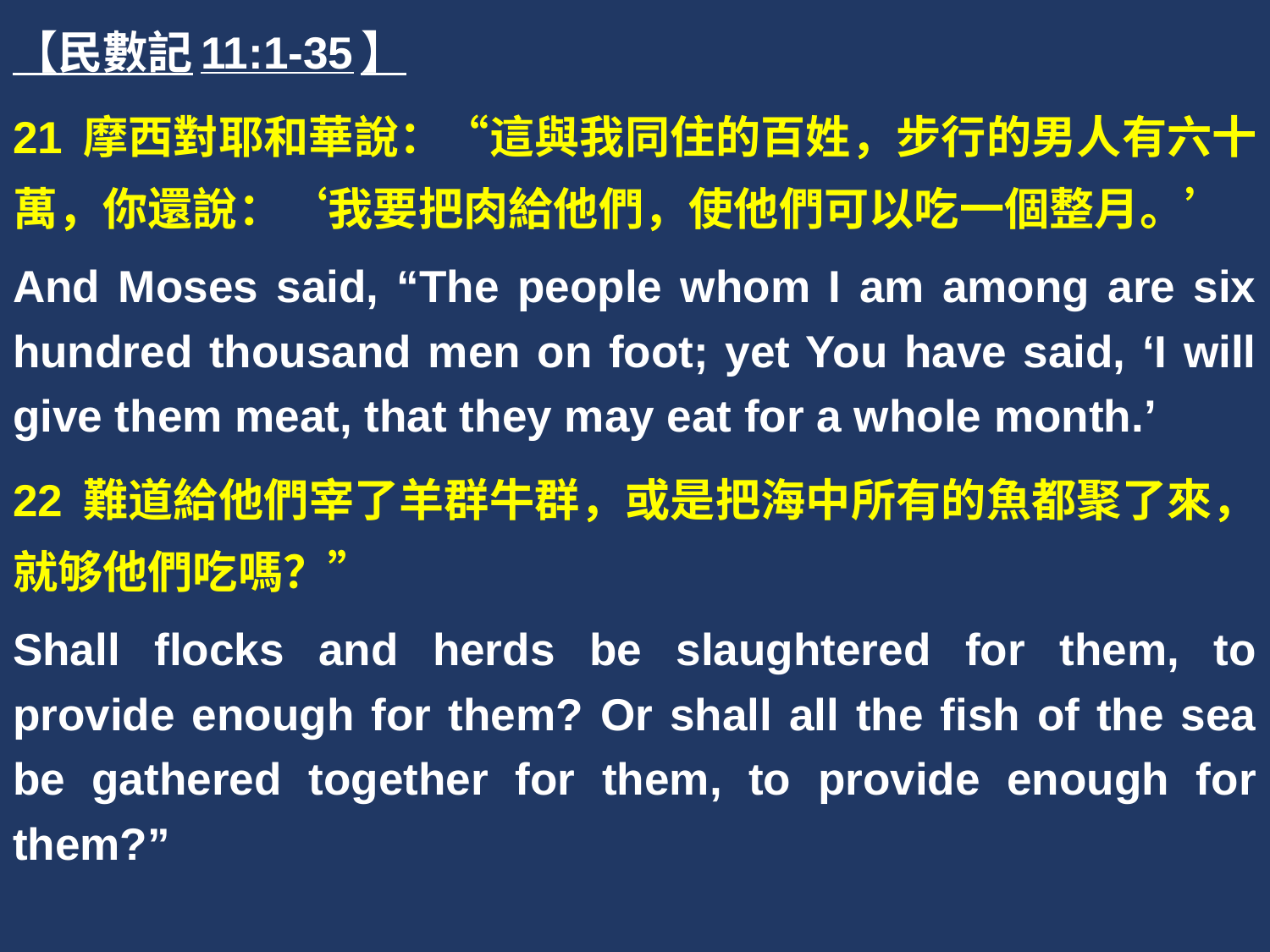

【民數記11:1-35】
21 摩西對耶和華說：“這與我同住的百姓，步行的男人有六十萬，你還說：‘我要把肉給他們，使他們可以吃一個整月。’
And Moses said, “The people whom I am among are six hundred thousand men on foot; yet You have said, ‘I will give them meat, that they may eat for a whole month.’
22 難道給他們宰了羊群牛群，或是把海中所有的魚都聚了來，就够他們吃嗎？”
Shall flocks and herds be slaughtered for them, to provide enough for them? Or shall all the fish of the sea be gathered together for them, to provide enough for them?”